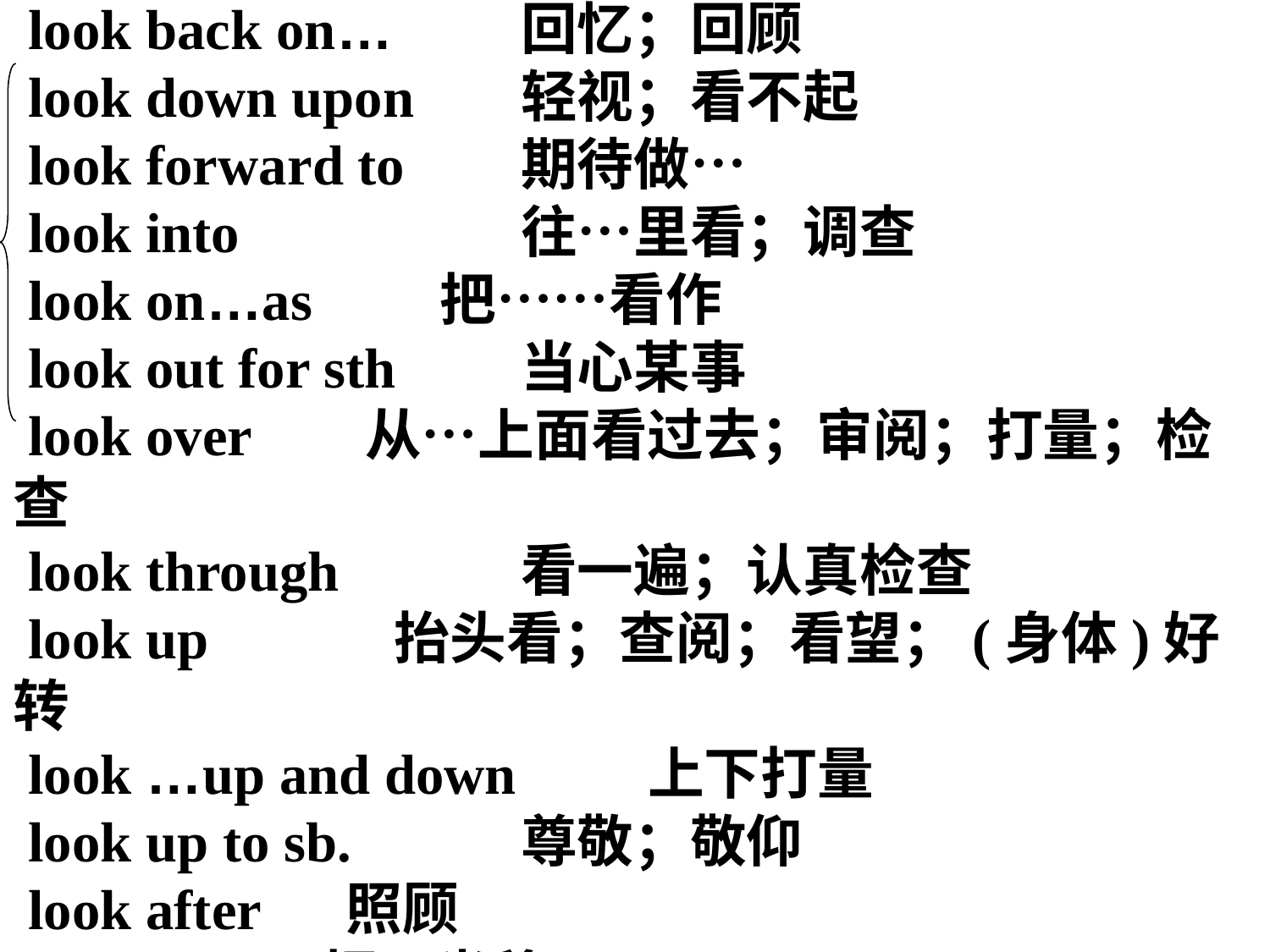

look around/about    	环视；环顾
look back on…    	回忆；回顾
look down upon     	轻视；看不起
look forward to    	期待做…
look into           	往…里看；调查
look on…as        把……看作
look out for sth     	当心某事
look over       从…上面看过去；审阅；打量；检查
look through       	看一遍；认真检查
look up           	抬头看；查阅；看望；(身体)好转
look …up and down 	上下打量
look up to sb.       	尊敬；敬仰
look after     照顾
Look away 把目光移开